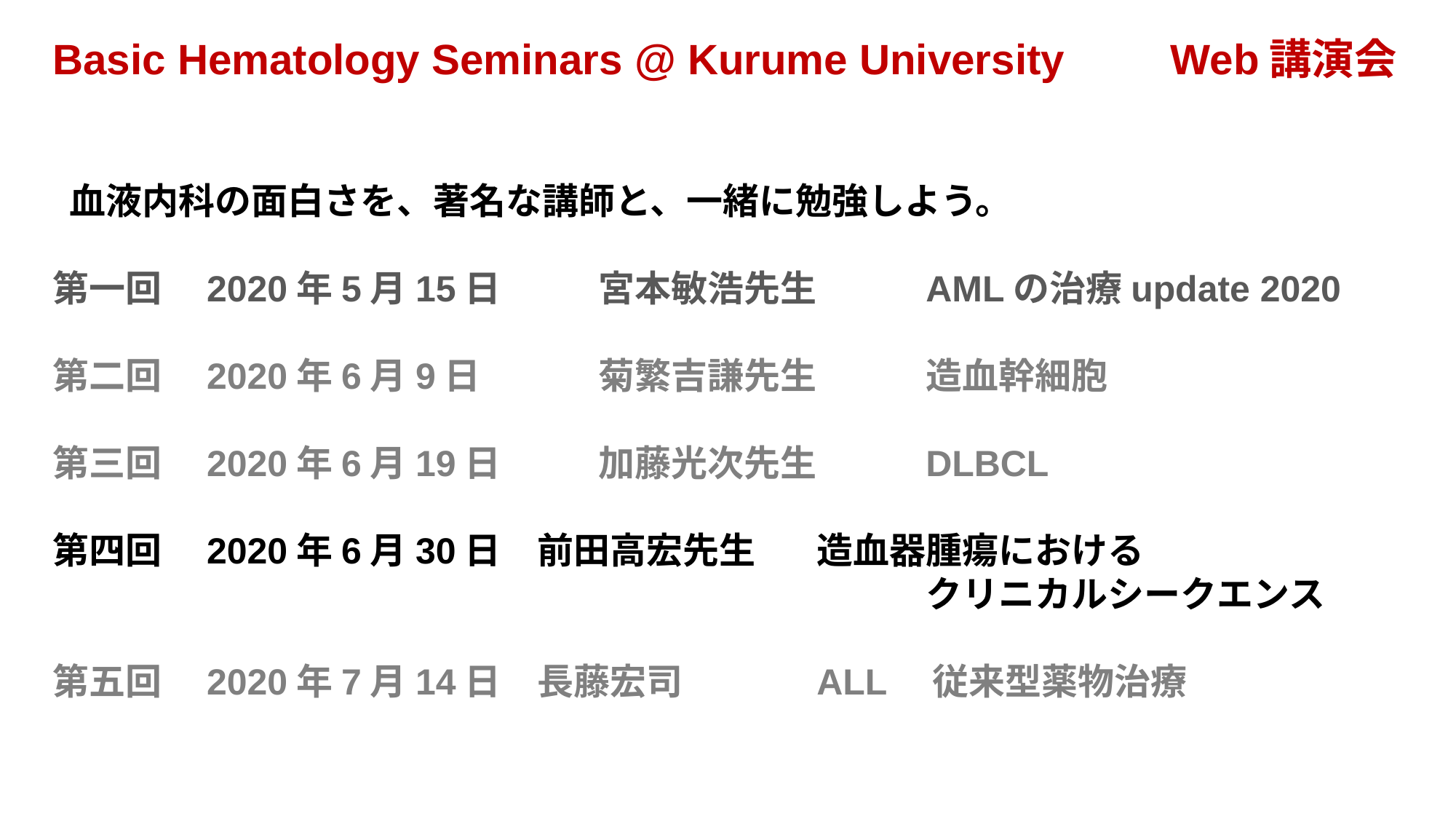

Basic Hematology Seminars @ Kurume University　　Web講演会

 血液内科の面白さを、著名な講師と、一緒に勉強しよう。

第一回　2020年5月15日	宮本敏浩先生　	AMLの治療update 2020

第二回　2020年6月9日　	菊繁吉謙先生　	造血幹細胞

第三回　2020年6月19日	加藤光次先生　	DLBCL

第四回　2020年6月30日　前田高宏先生　	造血器腫瘍における
								クリニカルシークエンス

第五回　2020年7月14日　長藤宏司		ALL　従来型薬物治療